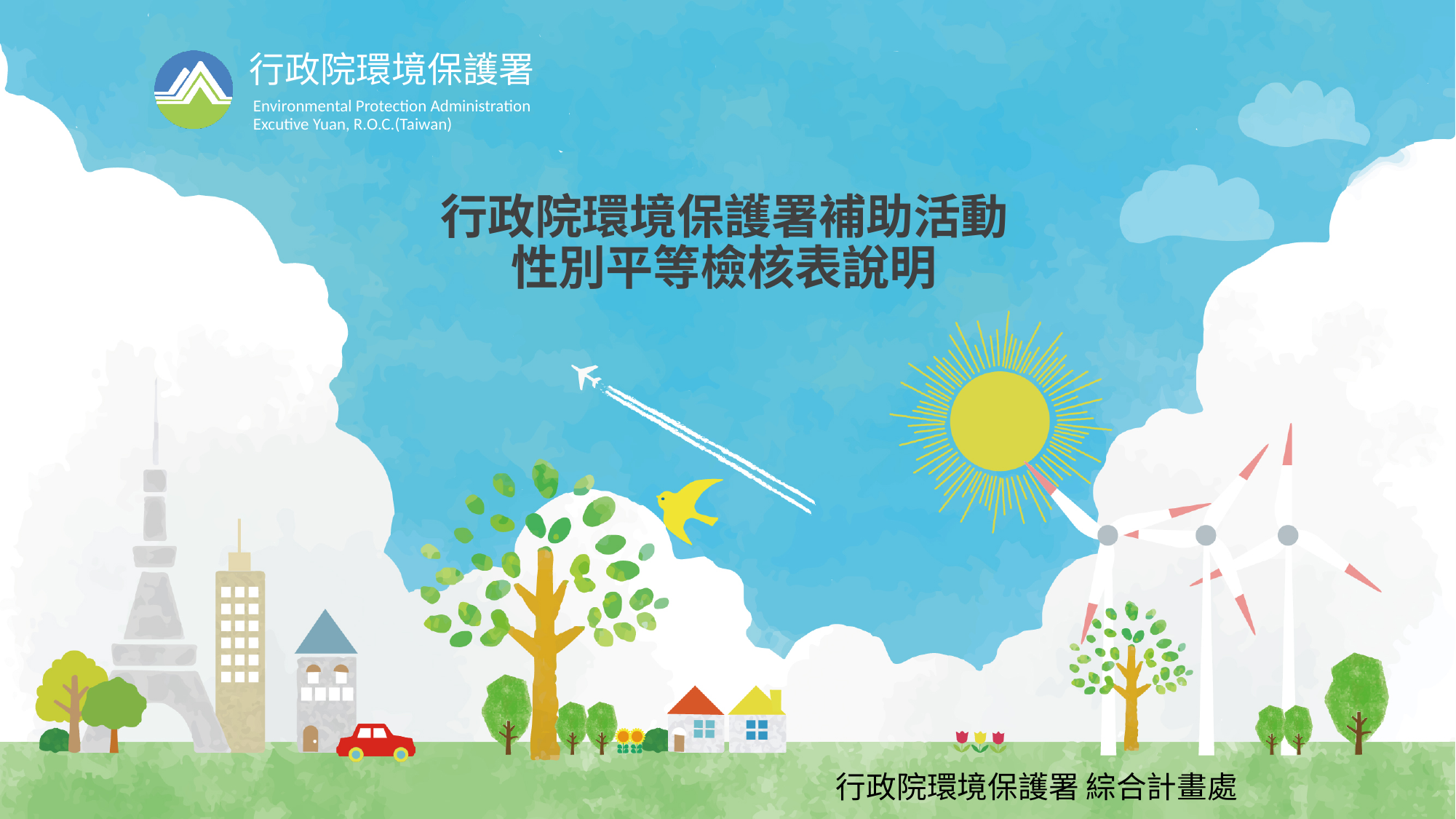

# 行政院環境保護署補助活動 性別平等檢核表說明
行政院環境保護署 綜合計畫處